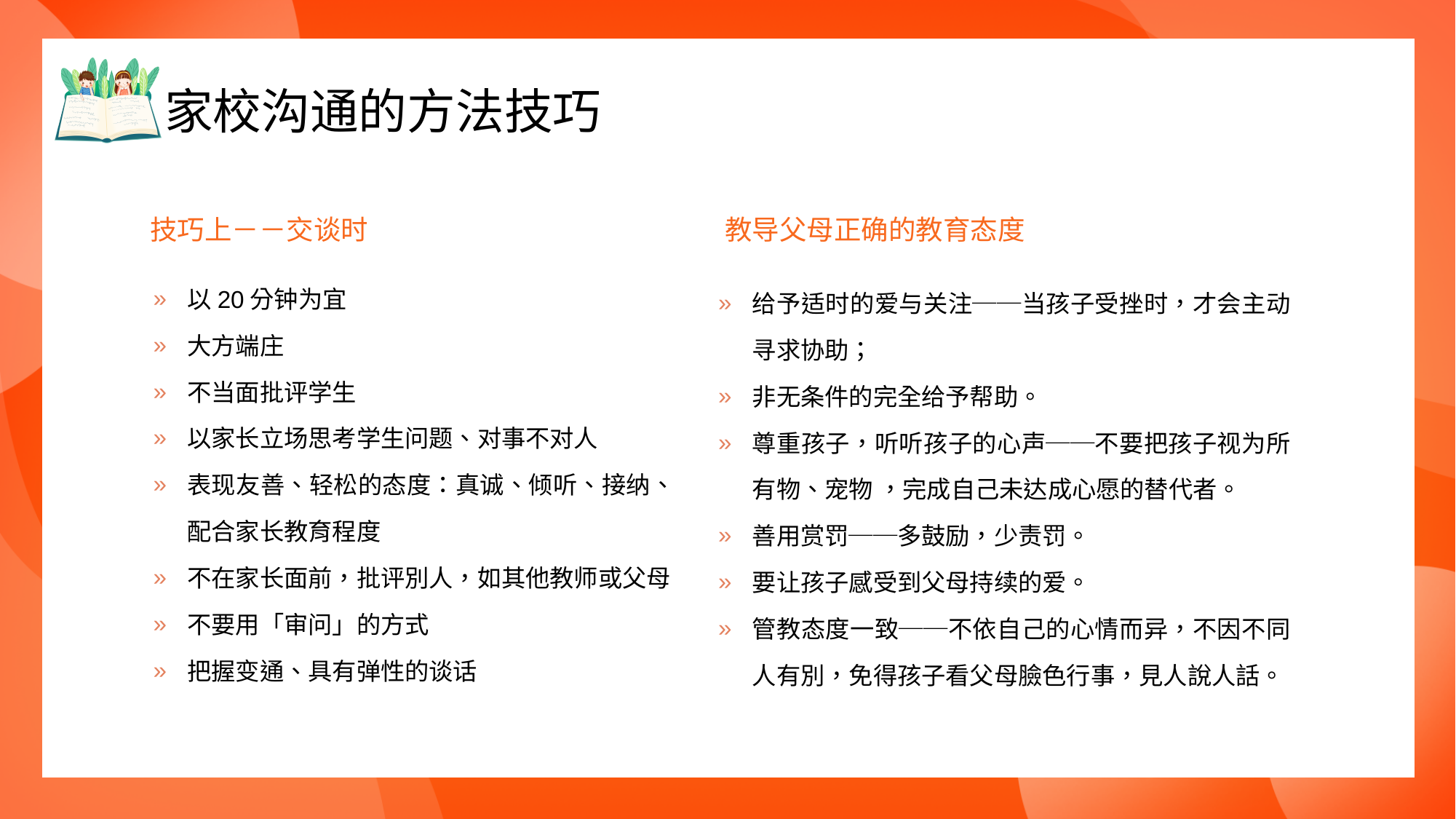

技巧上－－交谈时
教导父母正确的教育态度
以20分钟为宜
大方端庄
不当面批评学生
以家长立场思考学生问题、对事不对人
表现友善、轻松的态度：真诚、倾听、接纳、配合家长教育程度
不在家长面前，批评別人，如其他教师或父母
不要用「审问」的方式
把握变通、具有弹性的谈话
给予适时的爱与关注──当孩子受挫时，才会主动寻求协助；
非无条件的完全给予帮助。
尊重孩子，听听孩子的心声──不要把孩子视为所有物、宠物 ，完成自己未达成心愿的替代者。
善用赏罚──多鼓励，少责罚。
要让孩子感受到父母持续的爱。
管教态度一致──不依自己的心情而异，不因不同人有別，免得孩子看父母臉色行事，見人說人話。